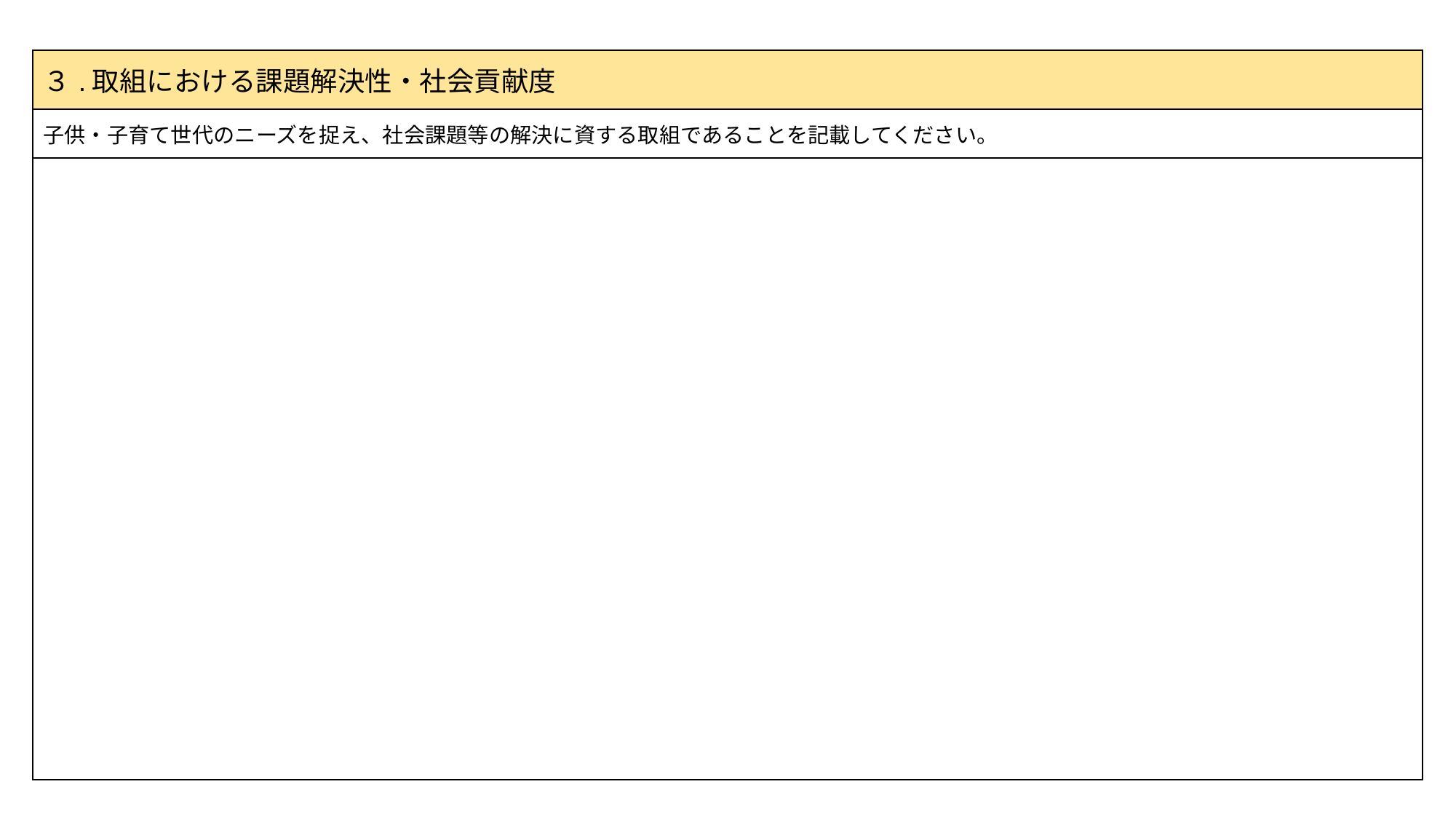

| ３.取組における課題解決性・社会貢献度 |
| --- |
| 子供・子育て世代のニーズを捉え、社会課題等の解決に資する取組であることを記載してください。 |
|  |